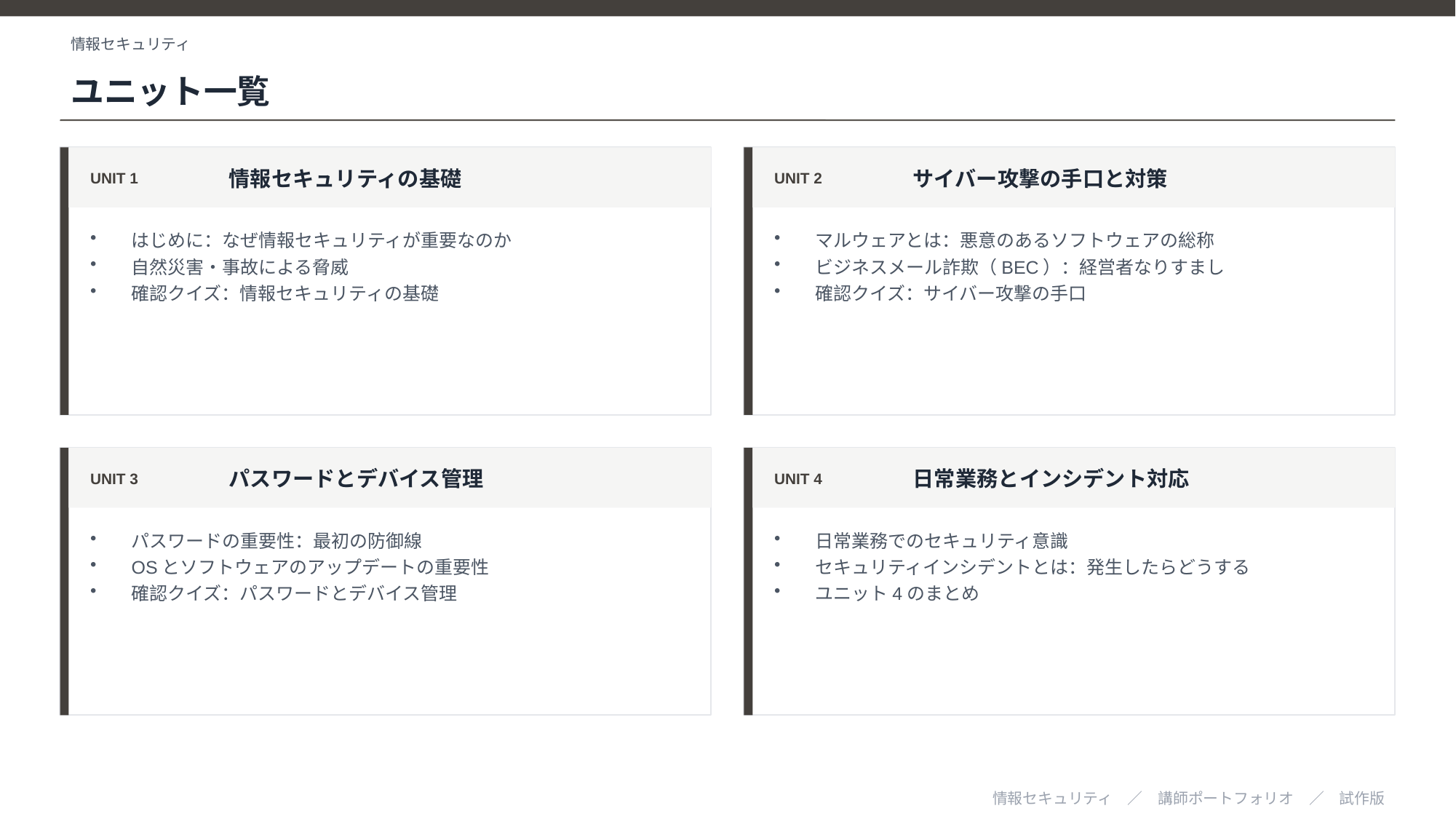

情報セキュリティ
ユニット一覧

UNIT 1
情報セキュリティの基礎
UNIT 2
サイバー攻撃の手口と対策
はじめに：なぜ情報セキュリティが重要なのか
自然災害・事故による脅威
確認クイズ：情報セキュリティの基礎
マルウェアとは：悪意のあるソフトウェアの総称
ビジネスメール詐欺（BEC）：経営者なりすまし
確認クイズ：サイバー攻撃の手口

UNIT 3
パスワードとデバイス管理
UNIT 4
日常業務とインシデント対応
パスワードの重要性：最初の防御線
OSとソフトウェアのアップデートの重要性
確認クイズ：パスワードとデバイス管理
日常業務でのセキュリティ意識
セキュリティインシデントとは：発生したらどうする
ユニット4のまとめ
情報セキュリティ　／　講師ポートフォリオ　／　試作版